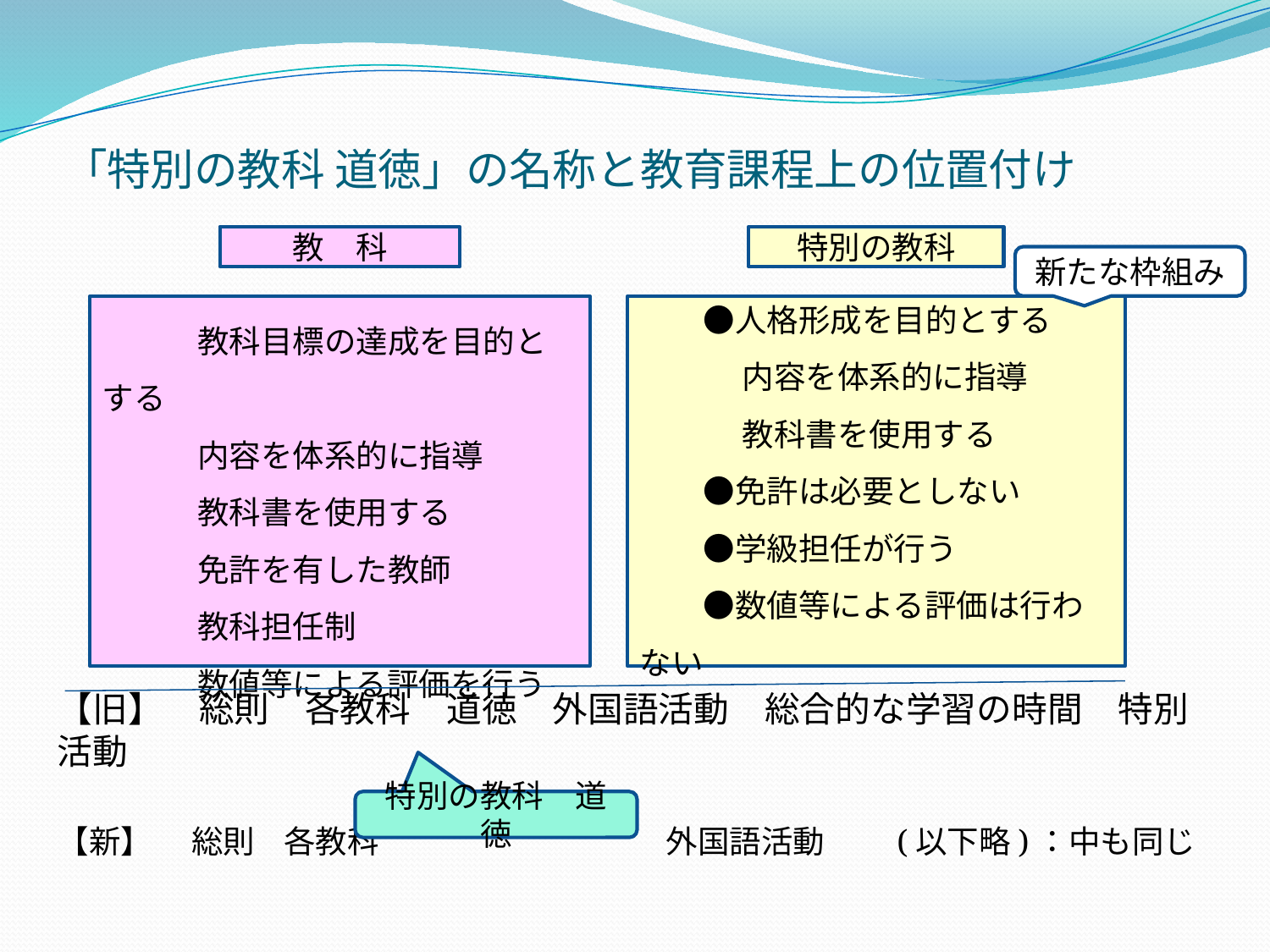

# 「特別の教科 道徳」の名称と教育課程上の位置付け
教　科
特別の教科

【旧】　総則　各教科　道徳　外国語活動　総合的な学習の時間　特別活動

【新】　 総則    各教科                                        外国語活動　　(以下略)：中も同じ
新たな枠組み
　　　教科目標の達成を目的とする
　　　内容を体系的に指導
　　　教科書を使用する
　　　免許を有した教師
　　　教科担任制
　　　数値等による評価を行う
　　●人格形成を目的とする
　　　 内容を体系的に指導
　　　 教科書を使用する
　　●免許は必要としない
　　●学級担任が行う
　　●数値等による評価は行わない
特別の教科　道徳